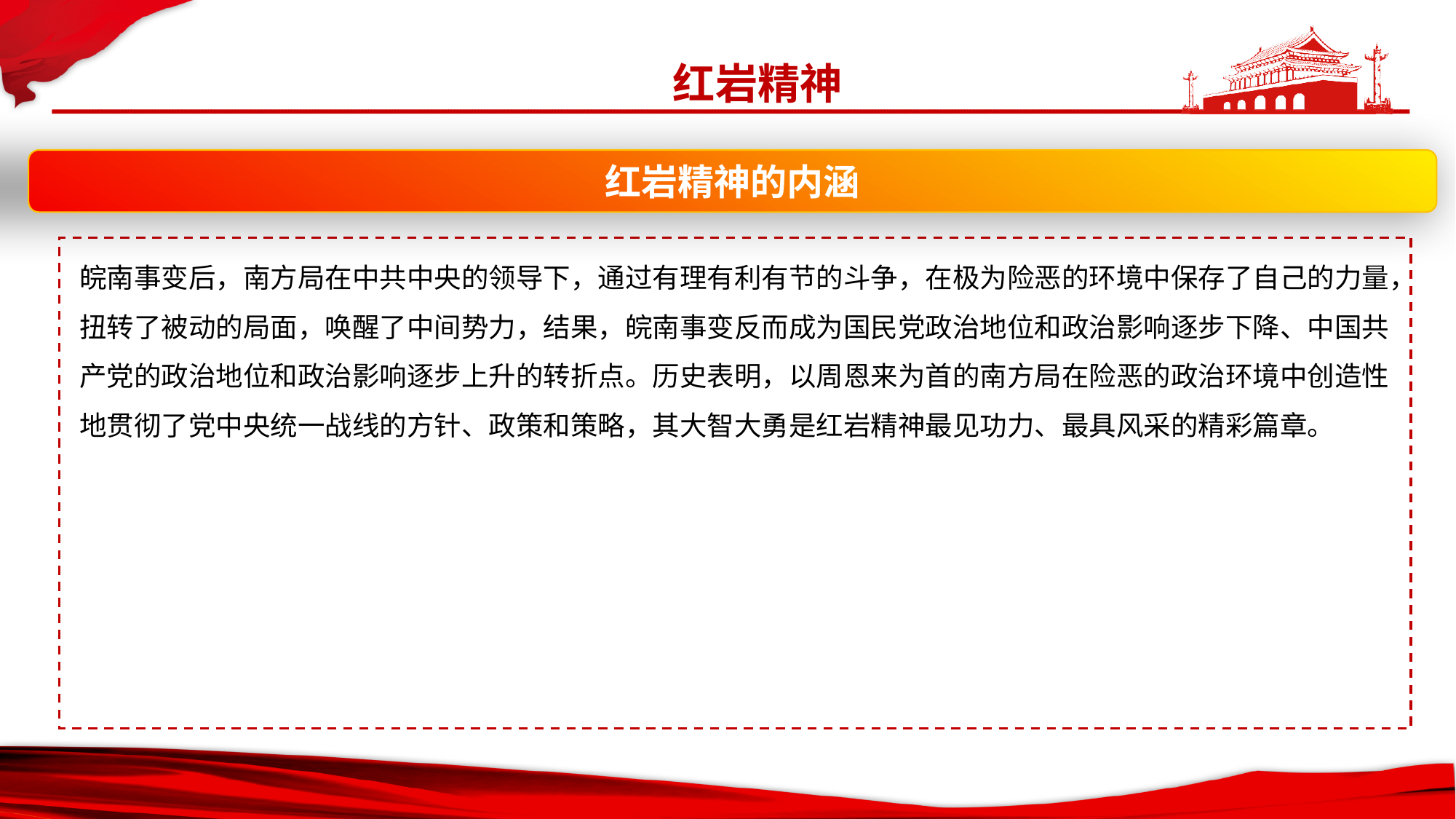

红岩精神
红岩精神的内涵

皖南事变后，南方局在中共中央的领导下，通过有理有利有节的斗争，在极为险恶的环境中保存了自己的力量，扭转了被动的局面，唤醒了中间势力，结果，皖南事变反而成为国民党政治地位和政治影响逐步下降、中国共产党的政治地位和政治影响逐步上升的转折点。历史表明，以周恩来为首的南方局在险恶的政治环境中创造性地贯彻了党中央统一战线的方针、政策和策略，其大智大勇是红岩精神最见功力、最具风采的精彩篇章。